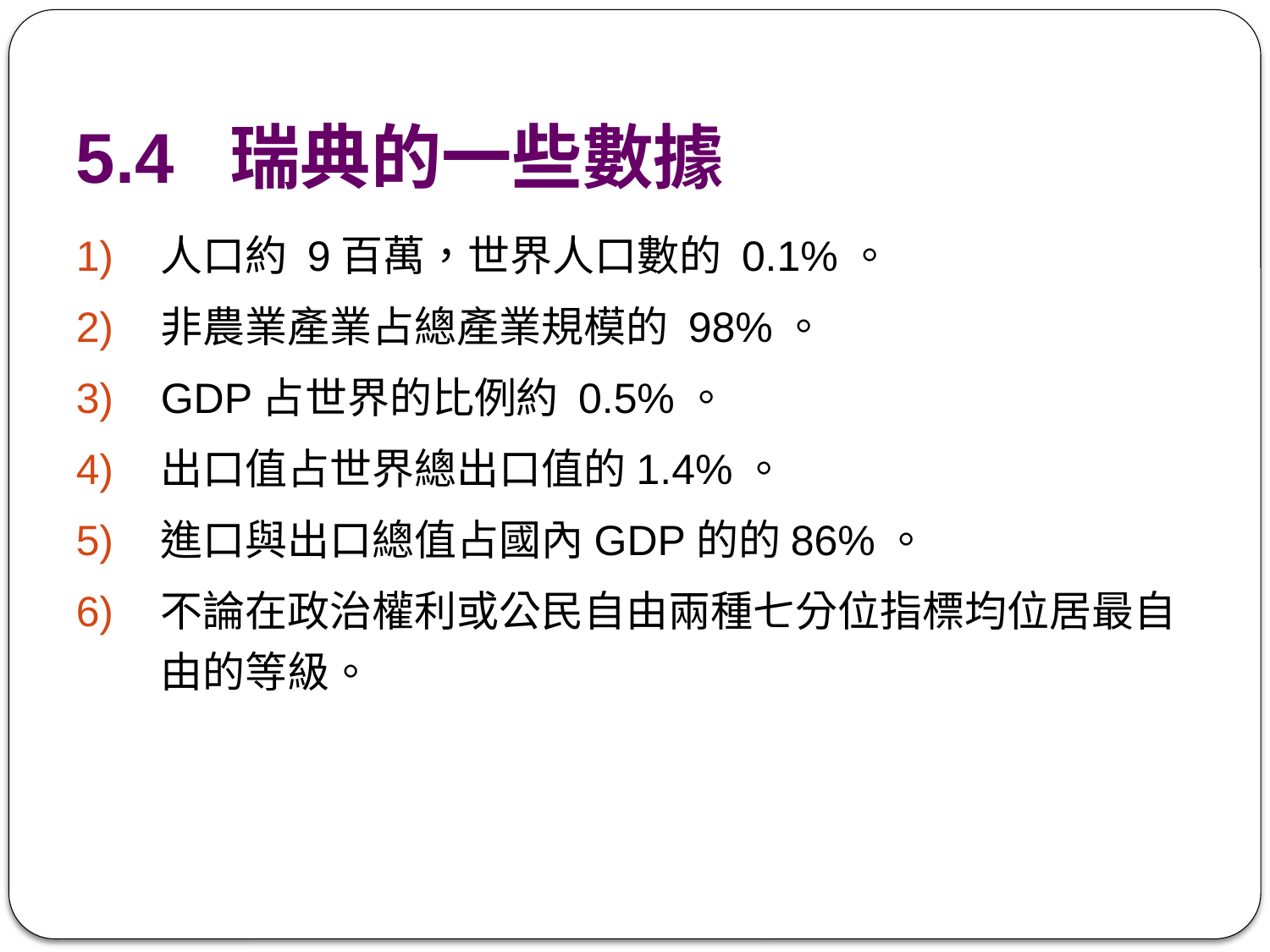

# 5.4  瑞典的一些數據
人口約 9百萬，世界人口數的 0.1%。
非農業產業占總產業規模的 98%。
GDP占世界的比例約 0.5%。
出口值占世界總出口值的1.4%。
進口與出口總值占國內GDP的的86%。
不論在政治權利或公民自由兩種七分位指標均位居最自由的等級。
48